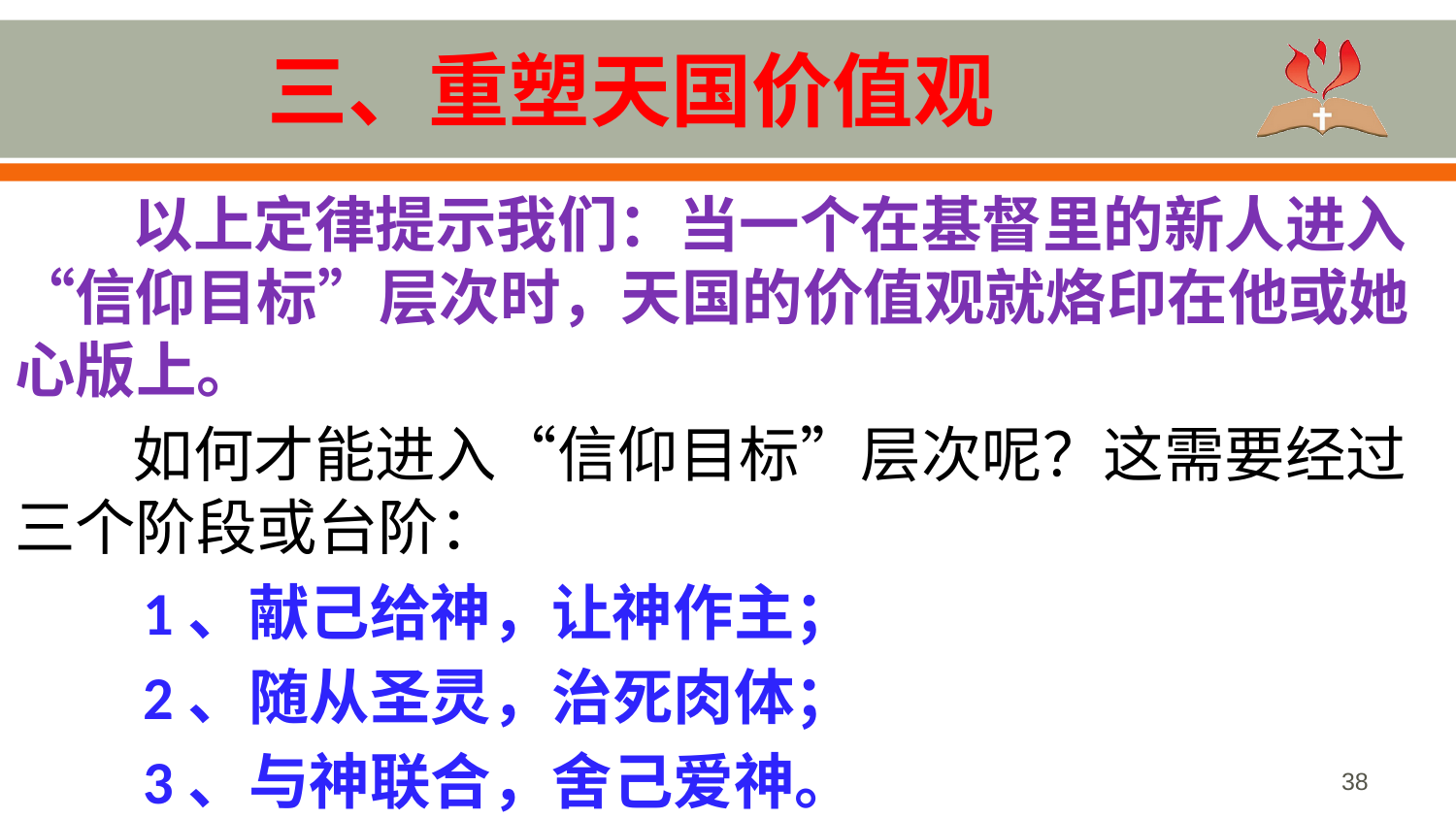

# 三、重塑天国价值观
以上定律提示我们：当一个在基督里的新人进入“信仰目标”层次时，天国的价值观就烙印在他或她心版上。
如何才能进入“信仰目标”层次呢？这需要经过三个阶段或台阶：
    1、献己给神，让神作主；
    2、随从圣灵，治死肉体；
    3、与神联合，舍己爱神。

38